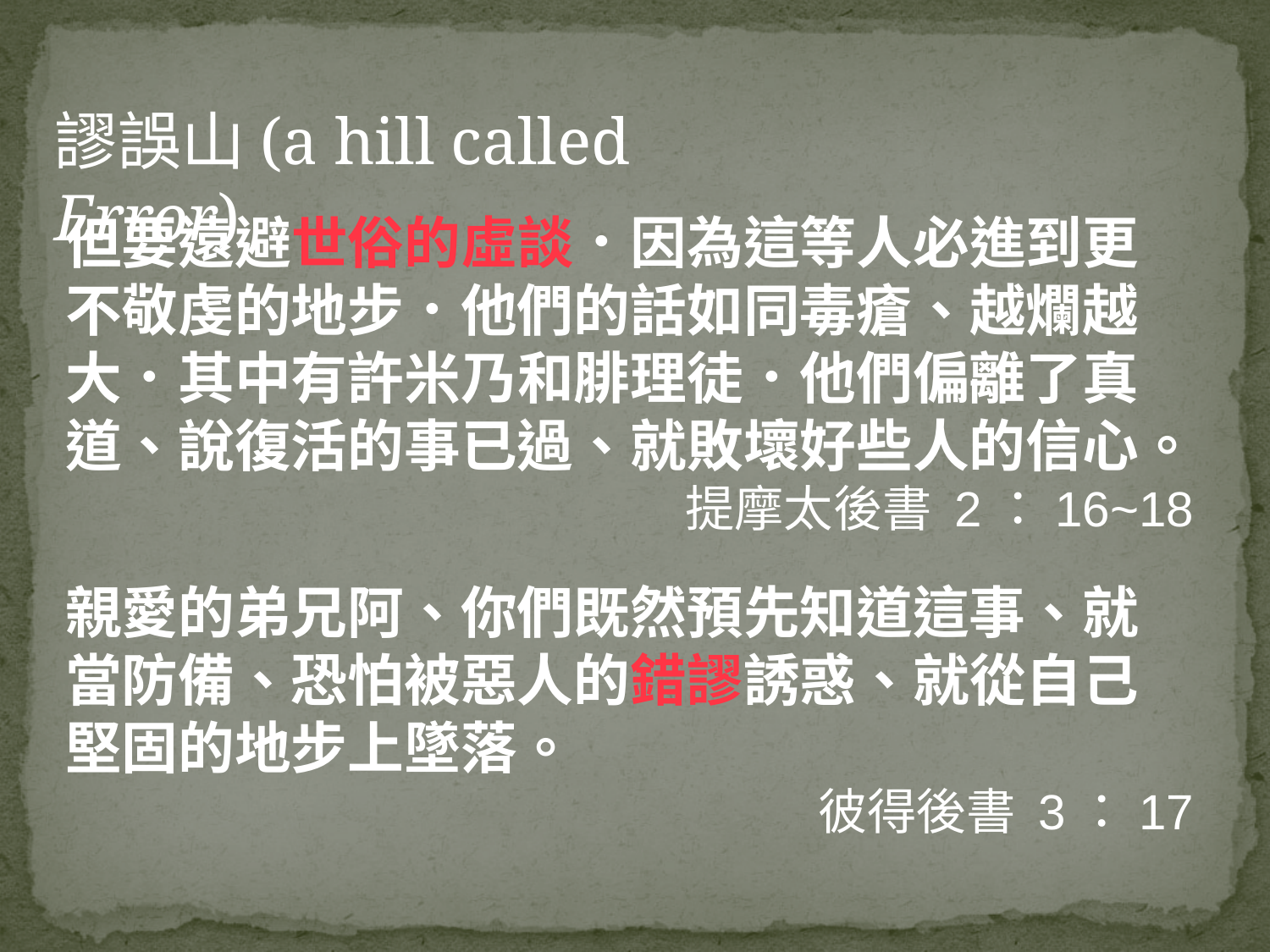

謬誤山(a hill called Error)
但要遠避世俗的虛談．因為這等人必進到更不敬虔的地步．他們的話如同毒瘡、越爛越大．其中有許米乃和腓理徒．他們偏離了真道、說復活的事已過、就敗壞好些人的信心。
提摩太後書 2：16~18
親愛的弟兄阿、你們既然預先知道這事、就當防備、恐怕被惡人的錯謬誘惑、就從自己堅固的地步上墜落。
彼得後書 3：17